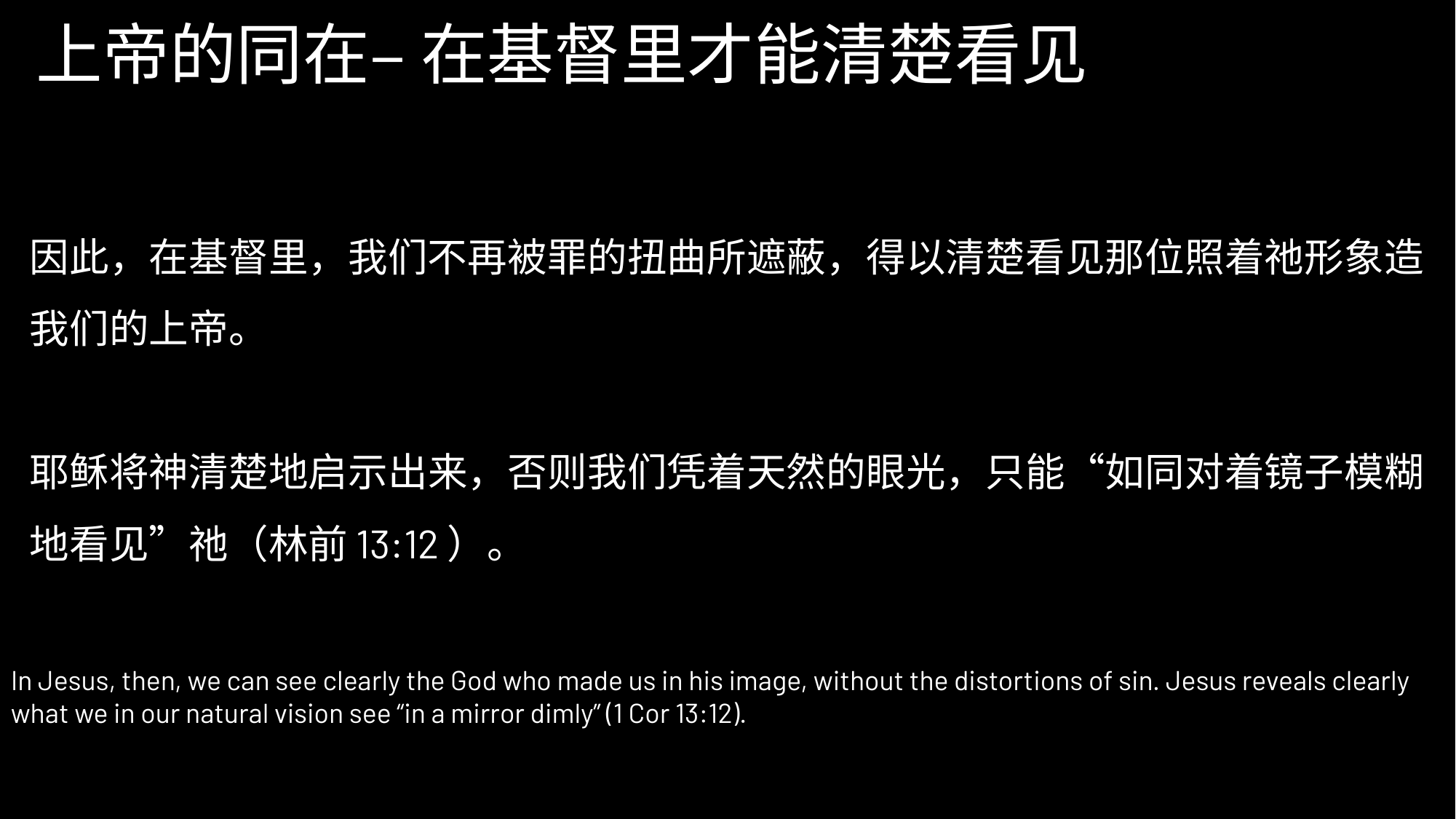

# 上帝的同在– 在基督里才能清楚看见
因此，在基督里，我们不再被罪的扭曲所遮蔽，得以清楚看见那位照着祂形象造我们的上帝。

耶稣将神清楚地启示出来，否则我们凭着天然的眼光，只能“如同对着镜子模糊地看见”祂（林前13:12）。
In Jesus, then, we can see clearly the God who made us in his image, without the distortions of sin. Jesus reveals clearly what we in our natural vision see “in a mirror dimly” (1 Cor 13:12).